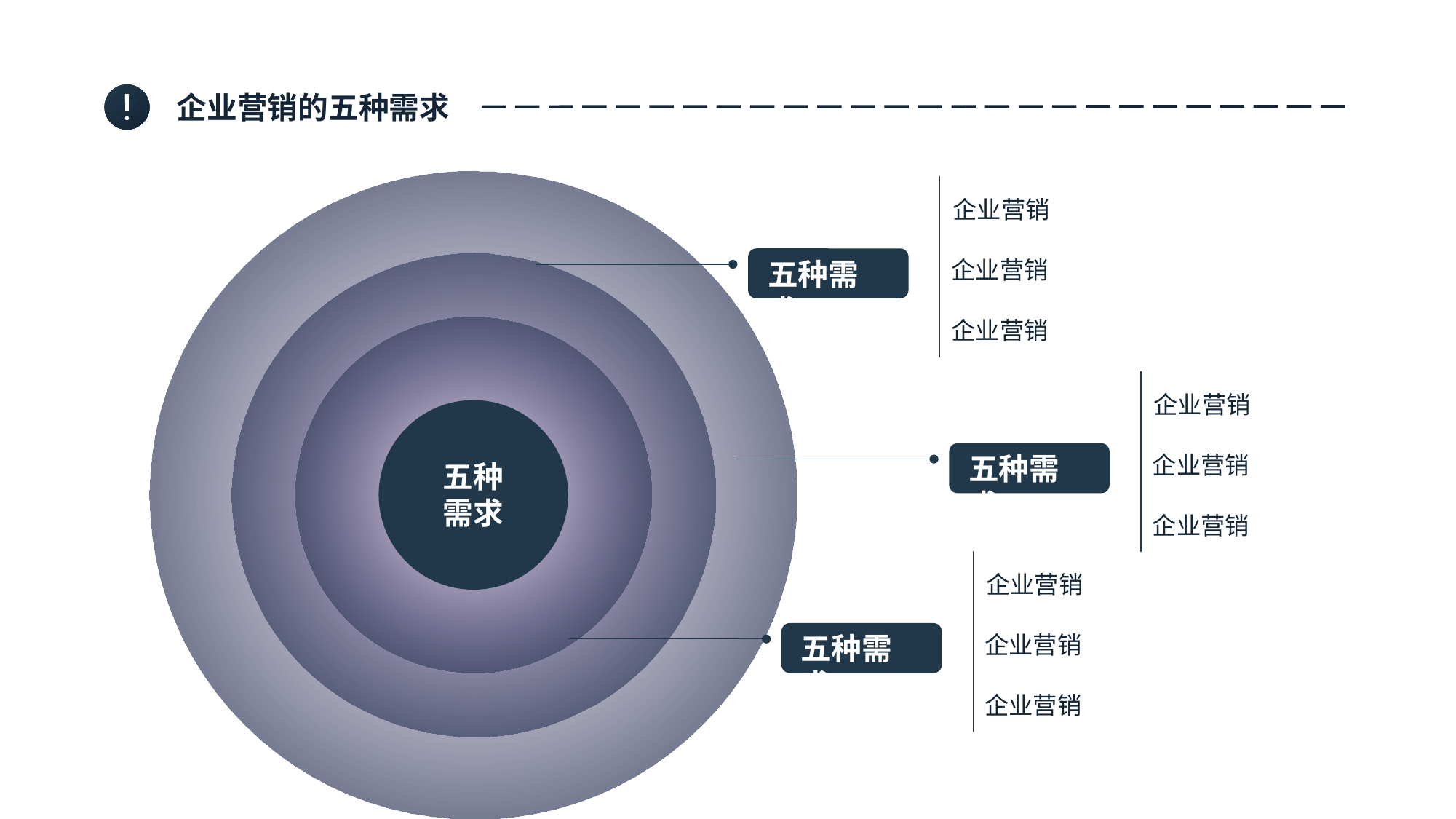

企业营销的五种需求

五种
需求
企业营销
五种需求
企业营销
企业营销
企业营销
五种需求
企业营销
企业营销
企业营销
五种需求
企业营销
企业营销